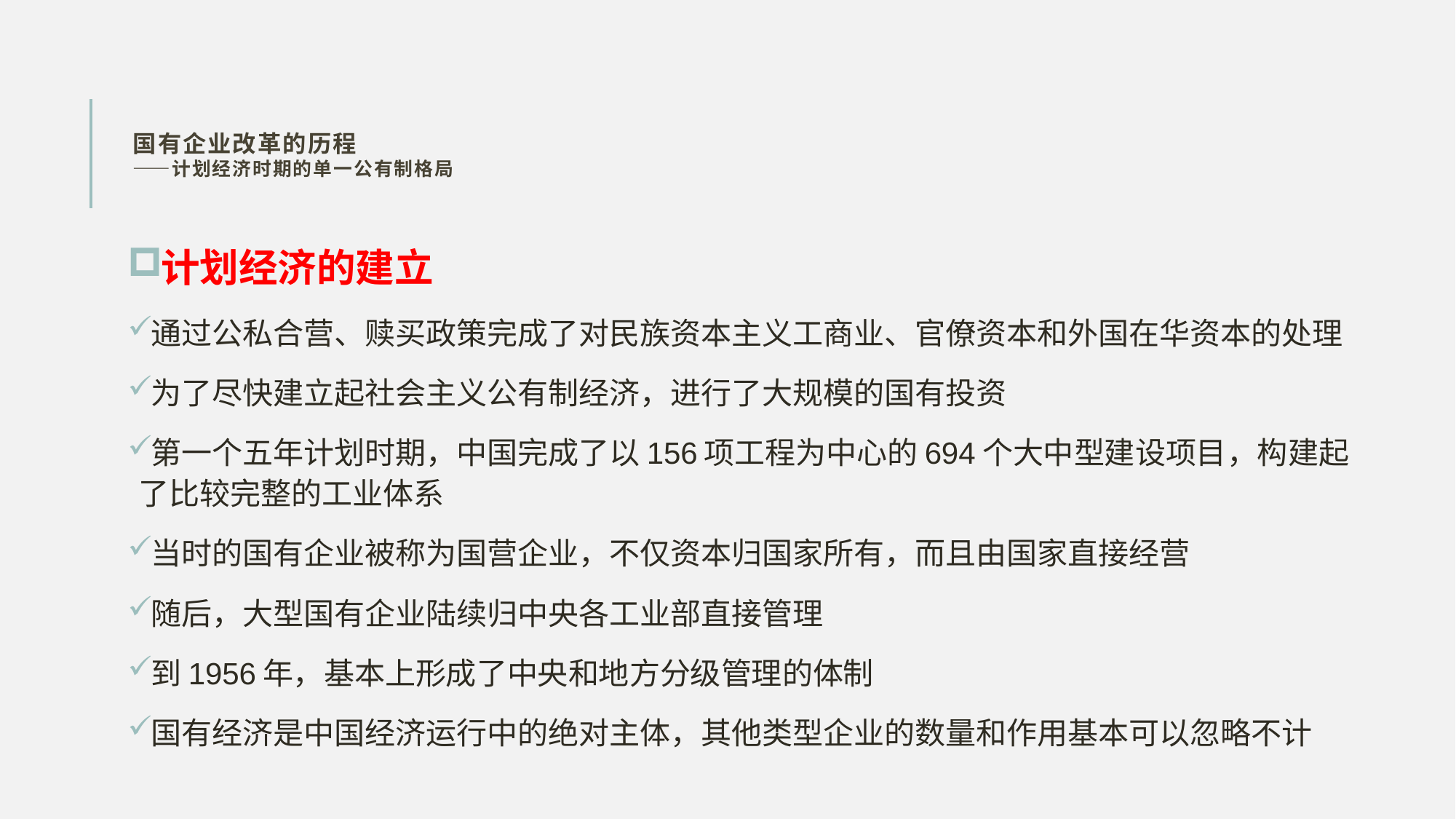

# 国有企业改革的历程 ——计划经济时期的单一公有制格局
计划经济的建立
通过公私合营、赎买政策完成了对民族资本主义工商业、官僚资本和外国在华资本的处理
为了尽快建立起社会主义公有制经济，进行了大规模的国有投资
第一个五年计划时期，中国完成了以156项工程为中心的694个大中型建设项目，构建起了比较完整的工业体系
当时的国有企业被称为国营企业，不仅资本归国家所有，而且由国家直接经营
随后，大型国有企业陆续归中央各工业部直接管理
到1956年，基本上形成了中央和地方分级管理的体制
国有经济是中国经济运行中的绝对主体，其他类型企业的数量和作用基本可以忽略不计